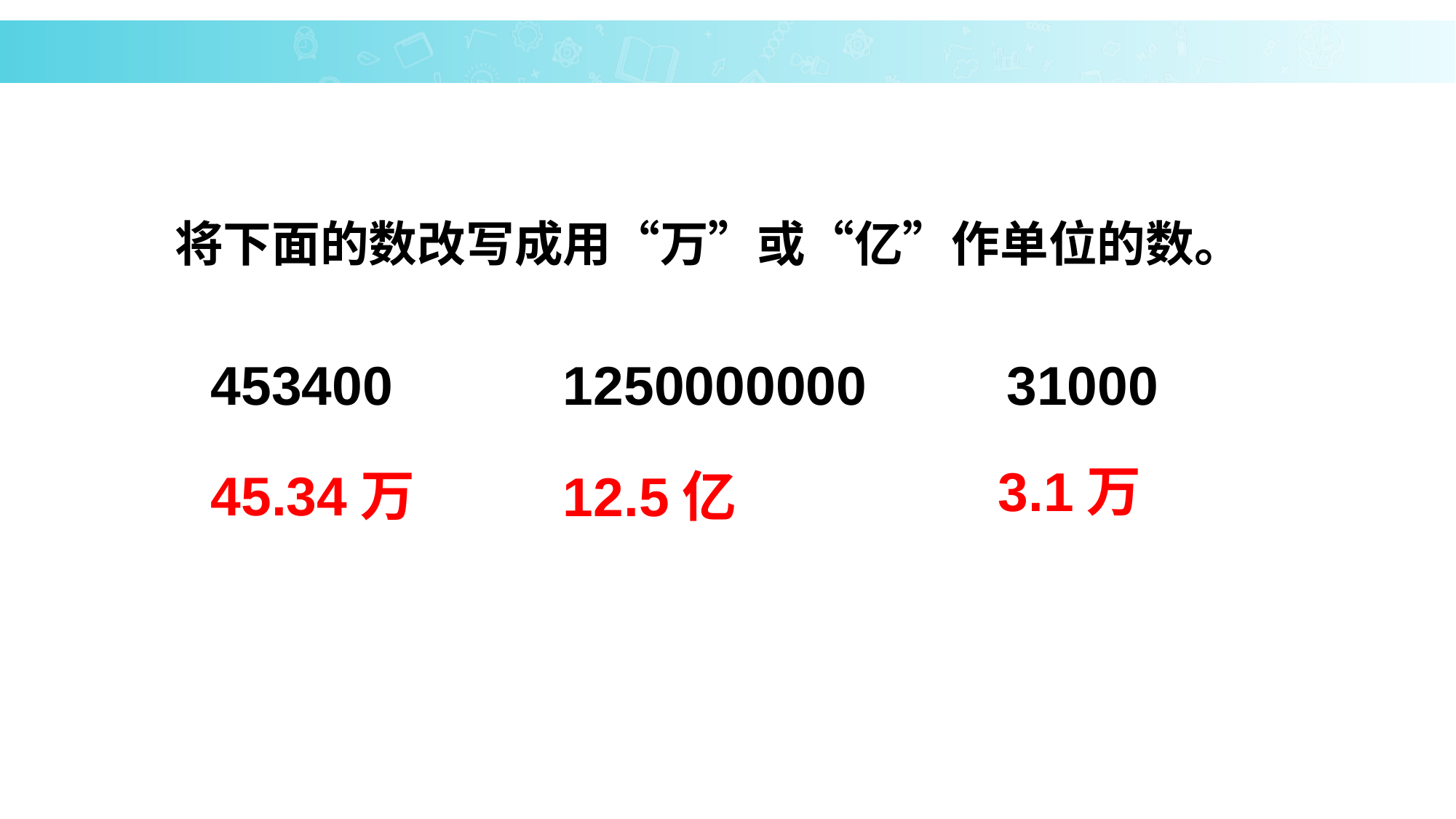

将下面的数改写成用“万”或“亿”作单位的数。
453400
1250000000
31000
3.1万
45.34万
12.5亿